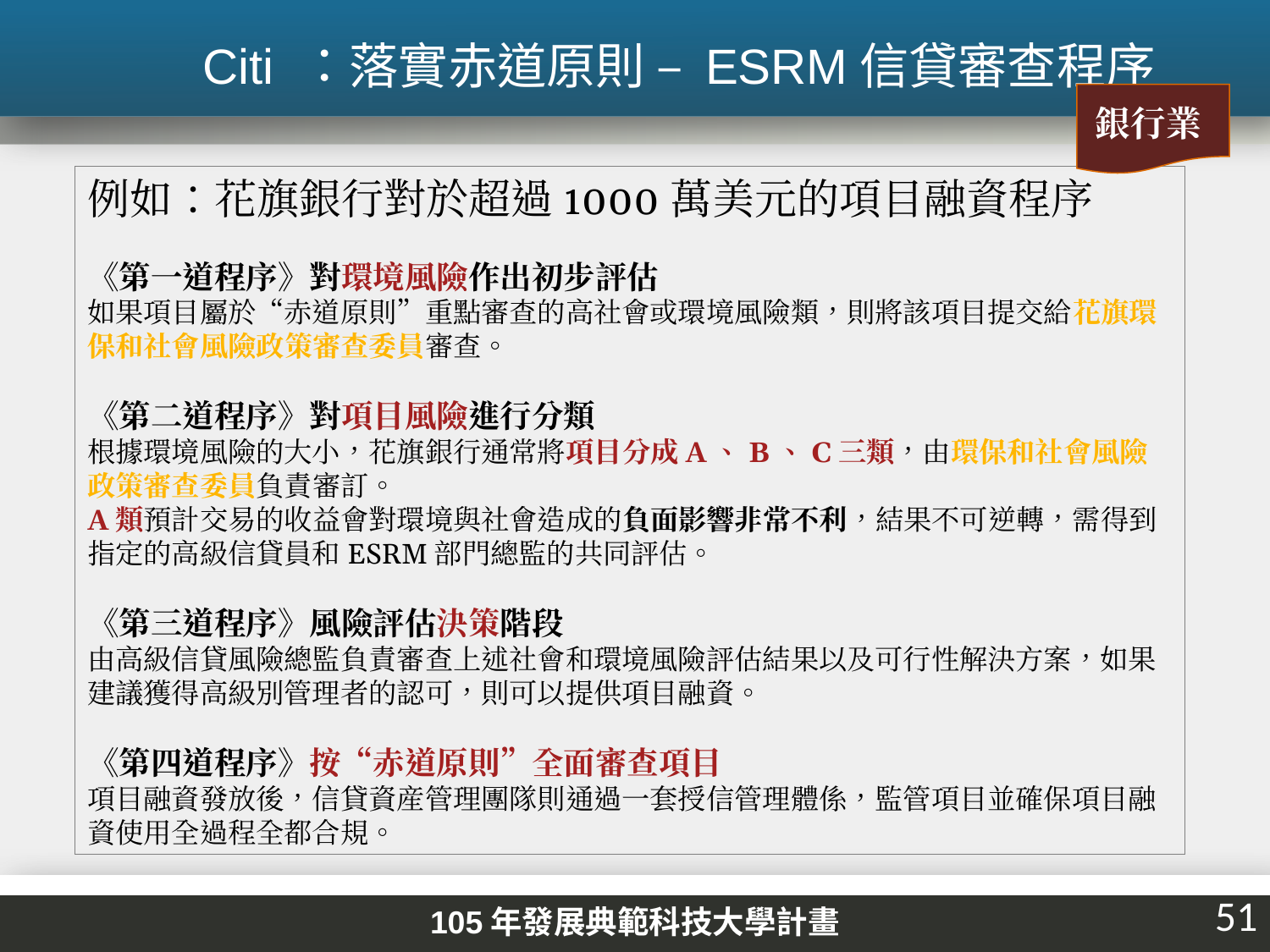

Citi ：落實赤道原則 – ESRM信貸審查程序

銀行業
例如：花旗銀行對於超過1000萬美元的項目融資程序

《第一道程序》對環境風險作出初步評估
如果項目屬於“赤道原則”重點審查的高社會或環境風險類，則將該項目提交給花旗環保和社會風險政策審查委員審查。
《第二道程序》對項目風險進行分類
根據環境風險的大小，花旗銀行通常將項目分成A、B、C三類，由環保和社會風險政策審查委員負責審訂。
A類預計交易的收益會對環境與社會造成的負面影響非常不利，結果不可逆轉，需得到指定的高級信貸員和ESRM部門總監的共同評估。

《第三道程序》風險評估決策階段
由高級信貸風險總監負責審查上述社會和環境風險評估結果以及可行性解決方案，如果建議獲得高級別管理者的認可，則可以提供項目融資。
《第四道程序》按“赤道原則”全面審查項目
項目融資發放後，信貸資産管理團隊則通過一套授信管理體係，監管項目並確保項目融資使用全過程全都合規。
51